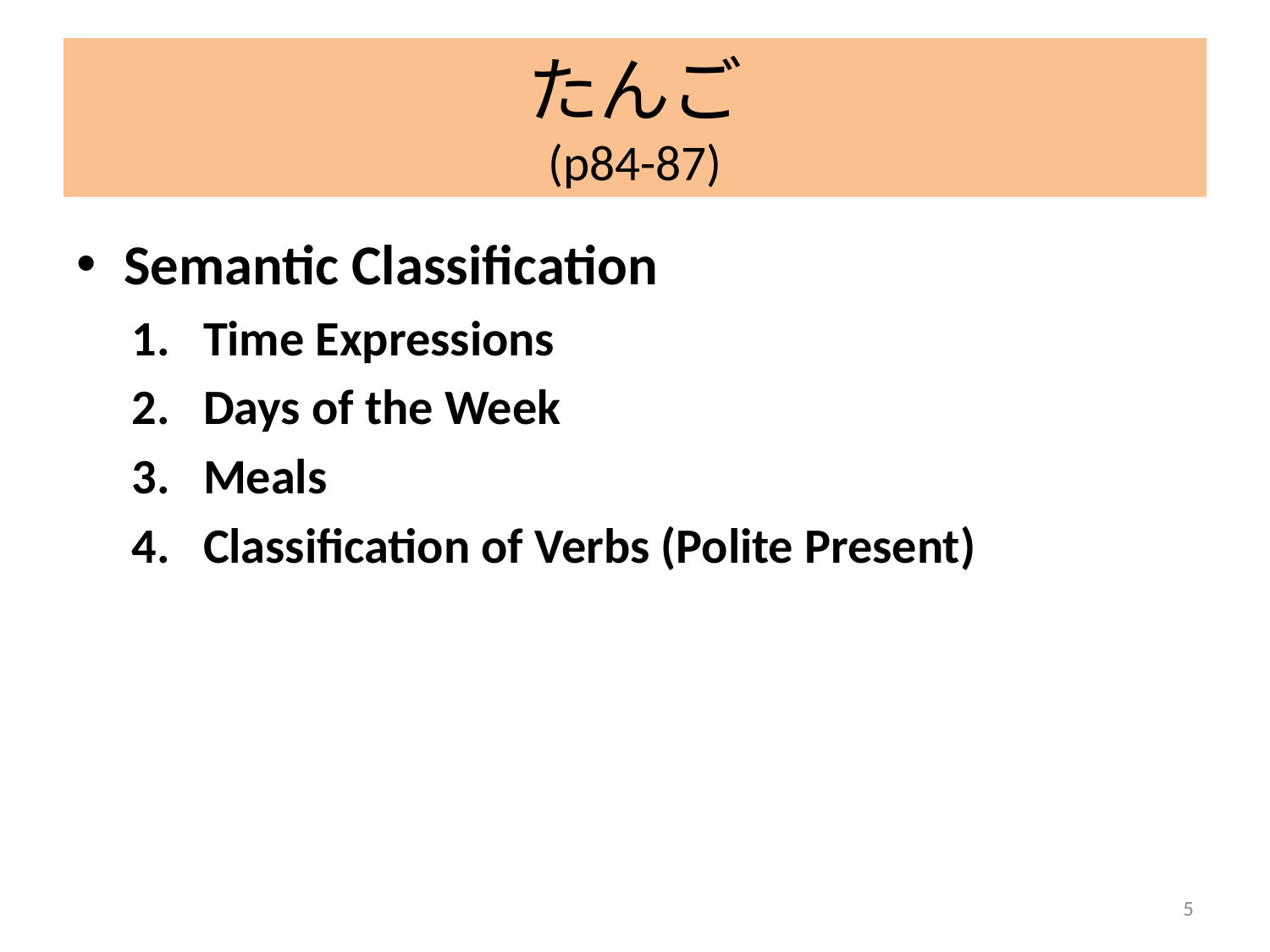

# たんご (p84-87)
Semantic Classification
Time Expressions
Days of the Week
Meals
Classification of Verbs (Polite Present)
5